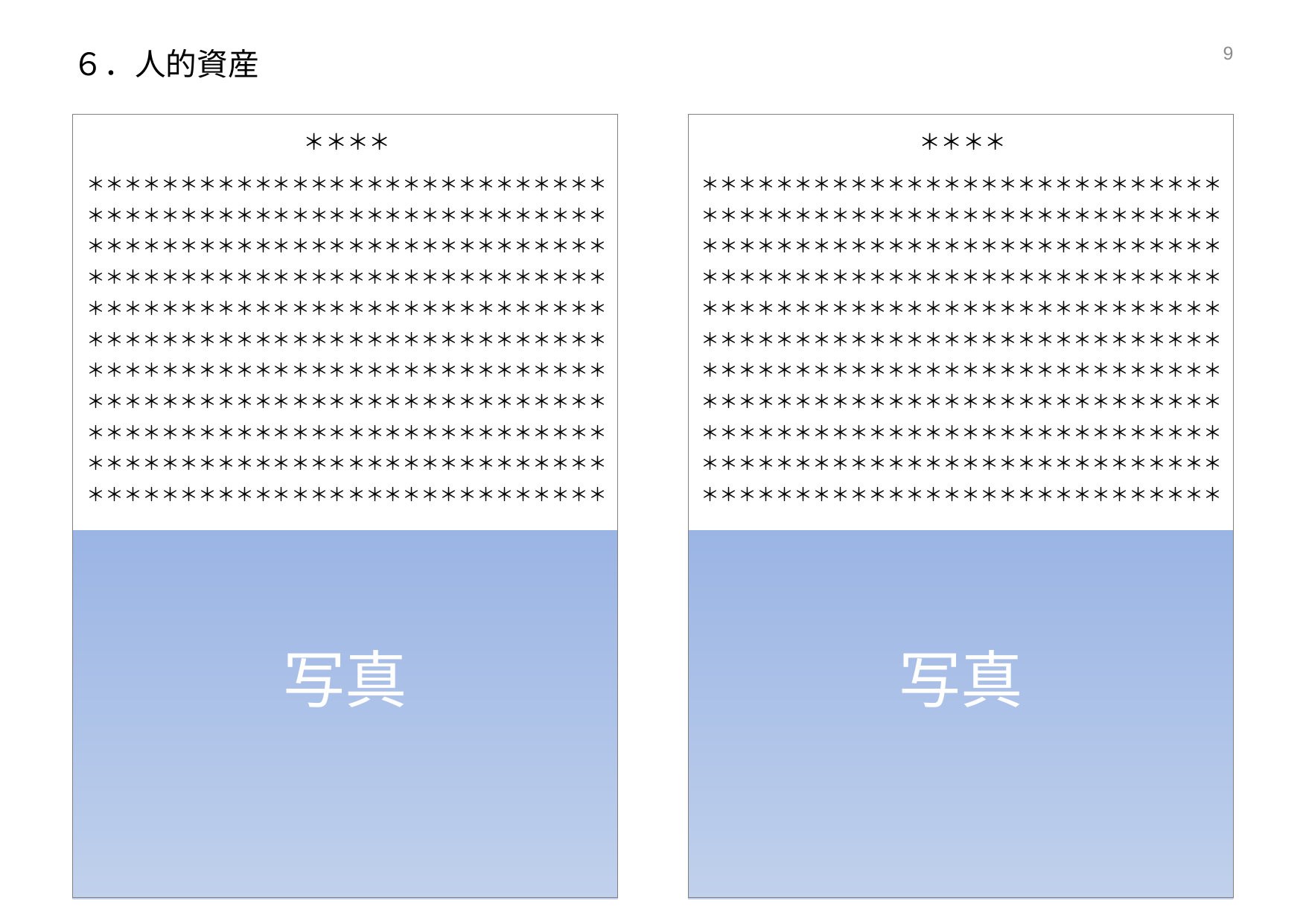

# ６．人的資産
9
＊＊＊＊
＊＊＊＊＊＊＊＊＊＊＊＊＊＊＊＊＊＊＊＊＊＊＊＊＊＊＊＊＊＊＊＊＊＊＊＊＊＊＊＊＊＊＊＊＊＊＊＊＊＊＊＊＊＊＊＊＊＊＊＊＊＊＊＊＊＊＊＊＊＊＊＊＊＊＊＊＊＊＊＊＊＊＊＊＊＊＊＊＊＊＊＊＊＊＊＊＊＊＊＊＊＊＊＊＊＊＊＊＊＊＊＊＊＊＊＊＊＊＊＊＊＊＊＊＊＊＊＊＊＊＊＊＊＊＊＊＊＊＊＊＊＊＊＊＊＊＊＊＊＊＊＊＊＊＊＊＊＊＊＊＊＊＊＊＊＊＊＊＊＊＊＊＊＊＊＊＊＊＊＊＊＊＊＊＊＊＊＊＊＊＊＊＊＊＊＊＊＊＊＊＊＊＊＊＊＊＊＊＊＊＊＊＊＊＊＊＊＊＊＊＊＊＊＊＊＊＊＊＊＊＊＊＊＊＊＊＊＊＊＊＊＊＊＊＊＊＊＊＊＊＊＊＊＊＊＊＊＊＊＊＊＊＊＊＊＊＊＊＊＊＊＊＊＊＊＊＊＊＊＊＊＊＊＊＊＊＊＊＊＊＊＊＊＊＊＊＊＊＊＊＊＊＊＊＊＊＊＊

＊＊＊＊
＊＊＊＊＊＊＊＊＊＊＊＊＊＊＊＊＊＊＊＊＊＊＊＊＊＊＊＊＊＊＊＊＊＊＊＊＊＊＊＊＊＊＊＊＊＊＊＊＊＊＊＊＊＊＊＊＊＊＊＊＊＊＊＊＊＊＊＊＊＊＊＊＊＊＊＊＊＊＊＊＊＊＊＊＊＊＊＊＊＊＊＊＊＊＊＊＊＊＊＊＊＊＊＊＊＊＊＊＊＊＊＊＊＊＊＊＊＊＊＊＊＊＊＊＊＊＊＊＊＊＊＊＊＊＊＊＊＊＊＊＊＊＊＊＊＊＊＊＊＊＊＊＊＊＊＊＊＊＊＊＊＊＊＊＊＊＊＊＊＊＊＊＊＊＊＊＊＊＊＊＊＊＊＊＊＊＊＊＊＊＊＊＊＊＊＊＊＊＊＊＊＊＊＊＊＊＊＊＊＊＊＊＊＊＊＊＊＊＊＊＊＊＊＊＊＊＊＊＊＊＊＊＊＊＊＊＊＊＊＊＊＊＊＊＊＊＊＊＊＊＊＊＊＊＊＊＊＊＊＊＊＊＊＊＊＊＊＊＊＊＊＊＊＊＊＊＊＊＊＊＊＊＊＊＊＊＊＊＊＊＊＊＊＊＊＊＊＊＊＊＊＊＊＊＊＊＊＊

写真

写真